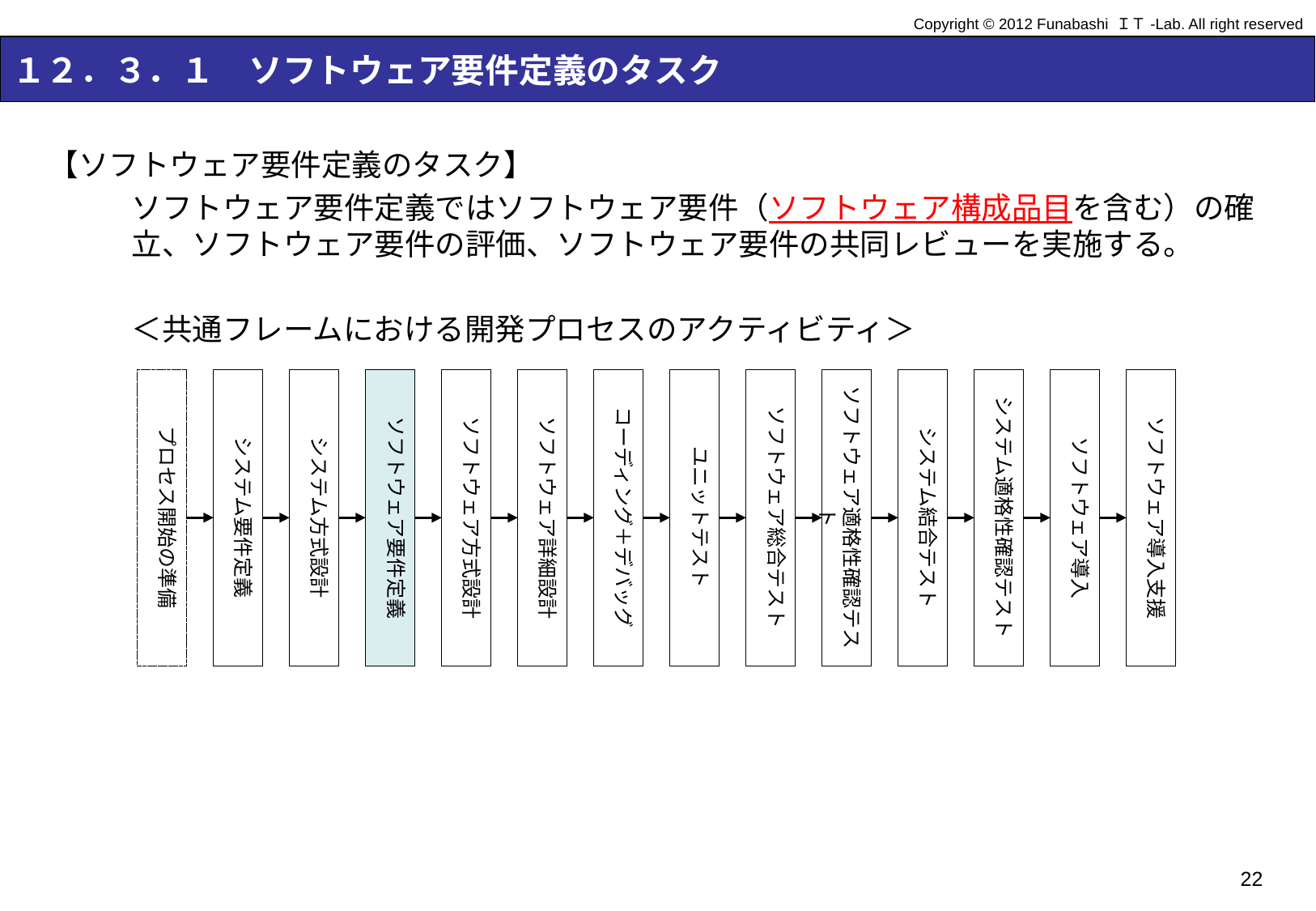

Copyright © 2012 Funabashi ＩＴ-Lab. All right reserved
# １２．３．１　ソフトウェア要件定義のタスク
【ソフトウェア要件定義のタスク】
ソフトウェア要件定義ではソフトウェア要件（ソフトウェア構成品目を含む）の確立、ソフトウェア要件の評価、ソフトウェア要件の共同レビューを実施する。

＜共通フレームにおける開発プロセスのアクティビティ＞

プロセス開始の準備
システム要件定義
システム方式設計
ソフトウェア要件定義
ソフトウェア方式設計
ソフトウェア詳細設計
コーディング＋デバッグ
ユニットテスト
ソフトウェア総合テスト
ソフトウェア適格性確認テスト
システム結合テスト
システム適格性確認テスト
ソフトウェア導入
ソフトウェア導入支援
22